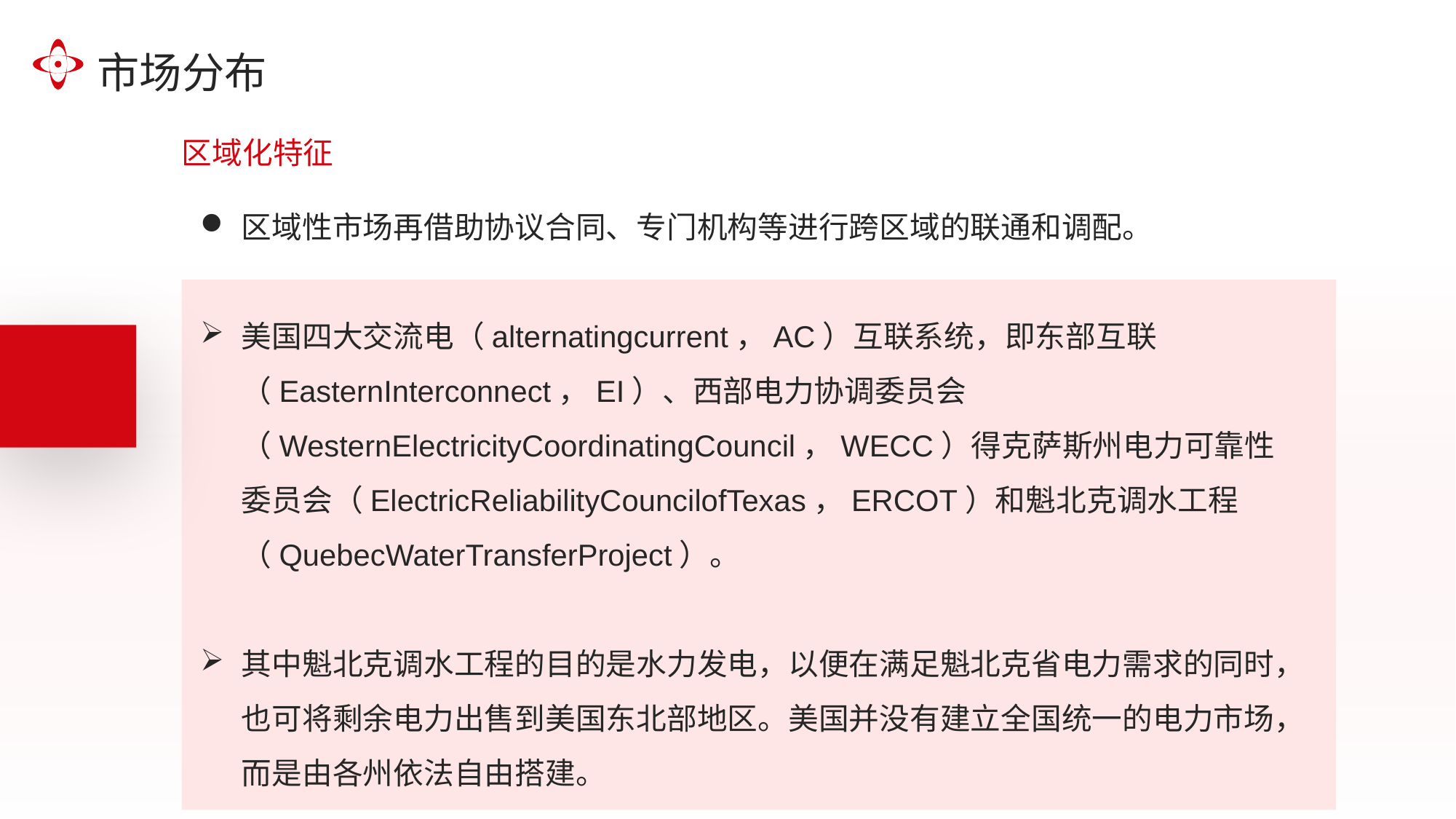

市场分布

区域化特征
区域性市场再借助协议合同、专门机构等进行跨区域的联通和调配。

美国四大交流电（alternatingcurrent，AC）互联系统，即东部互联（EasternInterconnect，EI）、西部电力协调委员会（WesternElectricityCoordinatingCouncil，WECC）得克萨斯州电力可靠性委员会（ElectricReliabilityCouncilofTexas，ERCOT）和魁北克调水工程（QuebecWaterTransferProject）。

其中魁北克调水工程的目的是水力发电，以便在满足魁北克省电力需求的同时，也可将剩余电力出售到美国东北部地区。美国并没有建立全国统一的电力市场，而是由各州依法自由搭建。